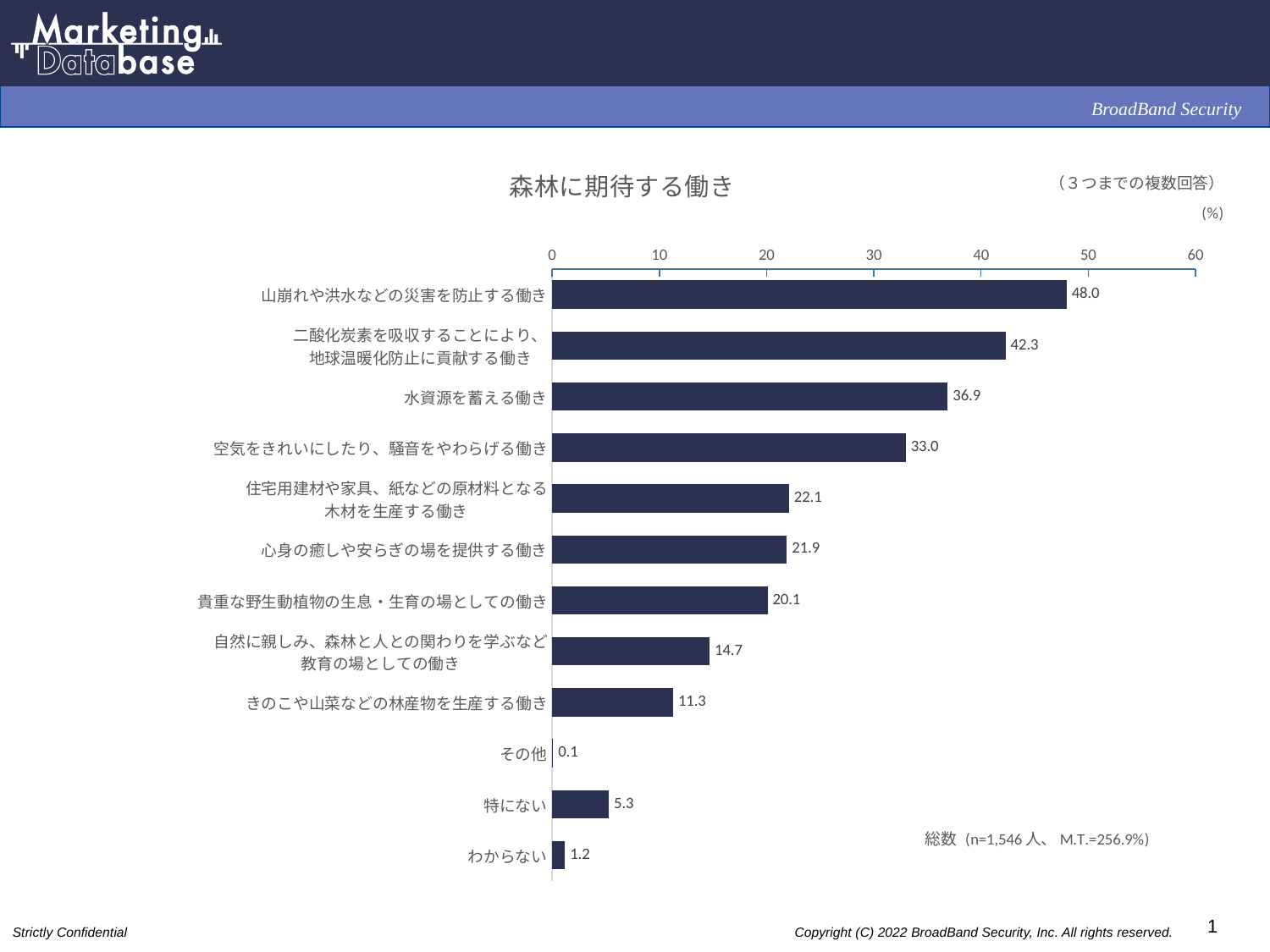

### Chart: 森林に期待する働き

| Category |  |
|---|---|
| 山崩れや洪水などの災害を防止する働き | 48.0 |
| 二酸化炭素を吸収することにより、
地球温暖化防止に貢献する働き | 42.3 |
| 水資源を蓄える働き | 36.9 |
| 空気をきれいにしたり、騒音をやわらげる働き | 33.0 |
| 住宅用建材や家具、紙などの原材料となる
木材を生産する働き | 22.1 |
| 心身の癒しや安らぎの場を提供する働き | 21.9 |
| 貴重な野生動植物の生息・生育の場としての働き | 20.1 |
| 自然に親しみ、森林と人との関わりを学ぶなど
教育の場としての働き | 14.7 |
| きのこや山菜などの林産物を生産する働き | 11.3 |
| その他 | 0.1 |
| 特にない | 5.3 |
| わからない | 1.2 |